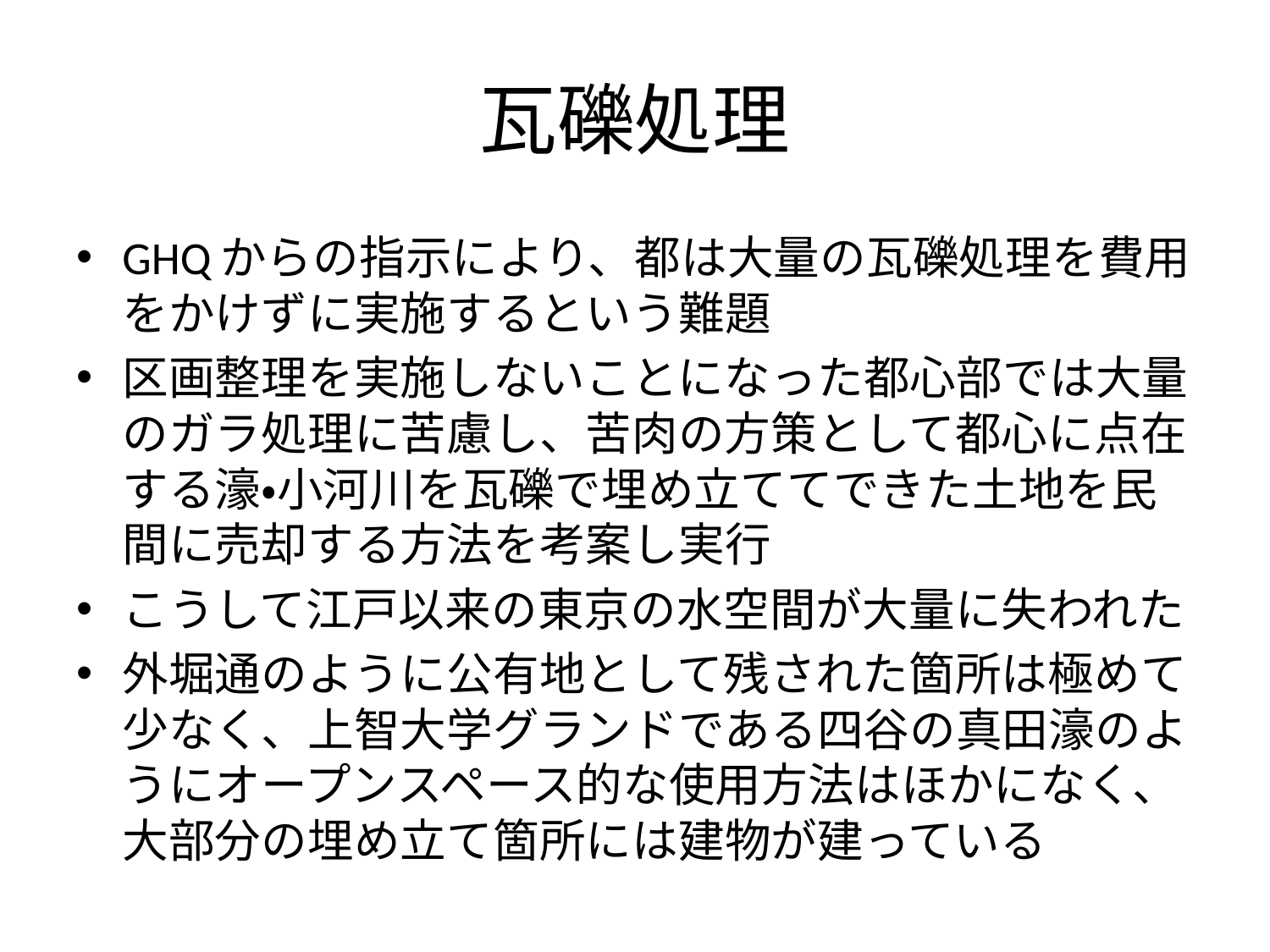

# 瓦礫処理
GHQからの指示により、都は大量の瓦礫処理を費用をかけずに実施するという難題
区画整理を実施しないことになった都心部では大量のガラ処理に苦慮し、苦肉の方策として都心に点在する濠・小河川を瓦礫で埋め立ててできた土地を民間に売却する方法を考案し実行
こうして江戸以来の東京の水空間が大量に失われた
外堀通のように公有地として残された箇所は極めて少なく、上智大学グランドである四谷の真田濠のようにオープンスペース的な使用方法はほかになく、大部分の埋め立て箇所には建物が建っている